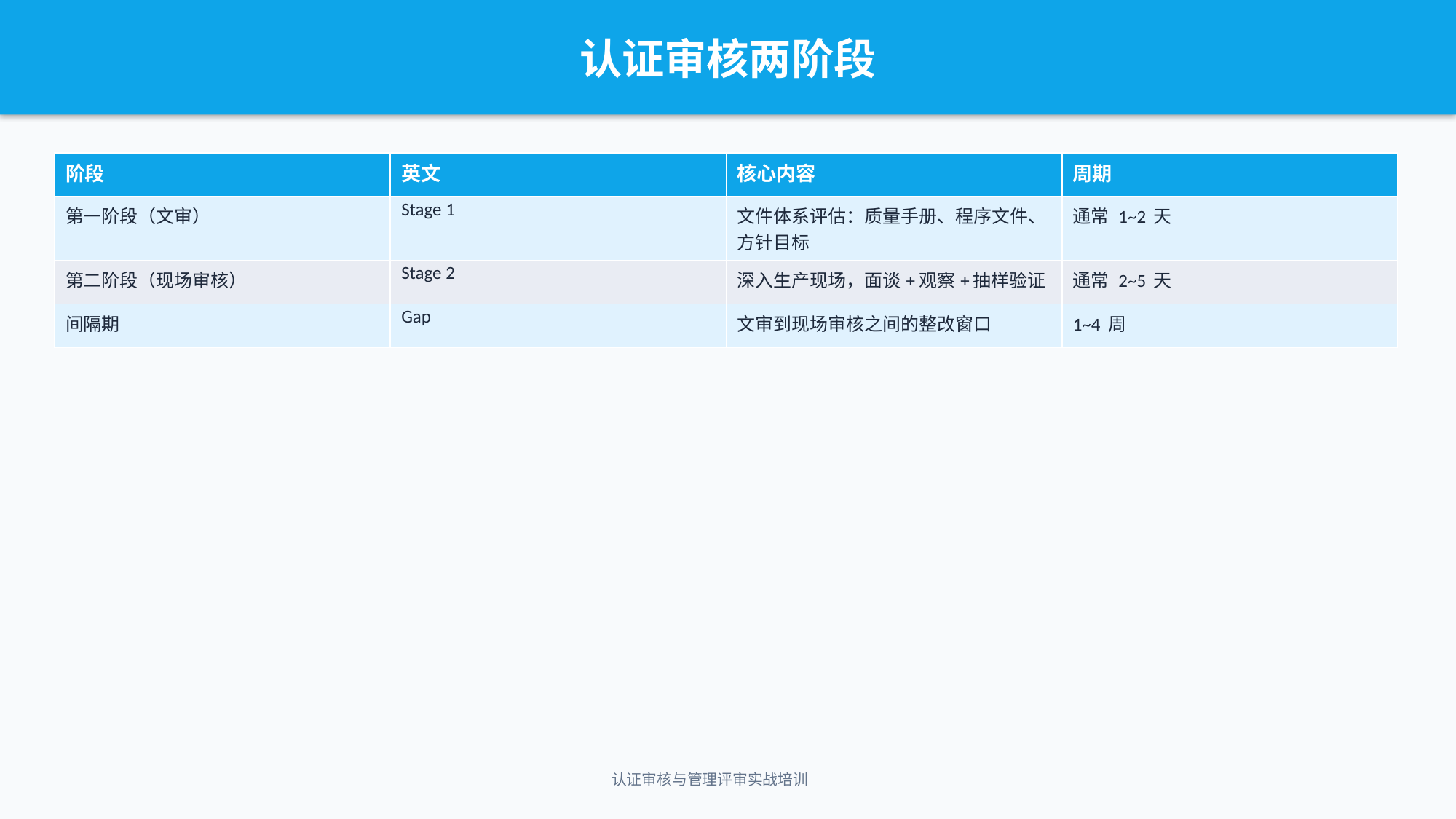

认证审核两阶段
| 阶段 | 英文 | 核心内容 | 周期 |
| --- | --- | --- | --- |
| 第一阶段（文审） | Stage 1 | 文件体系评估：质量手册、程序文件、方针目标 | 通常 1~2 天 |
| 第二阶段（现场审核） | Stage 2 | 深入生产现场，面谈+观察+抽样验证 | 通常 2~5 天 |
| 间隔期 | Gap | 文审到现场审核之间的整改窗口 | 1~4 周 |
认证审核与管理评审实战培训